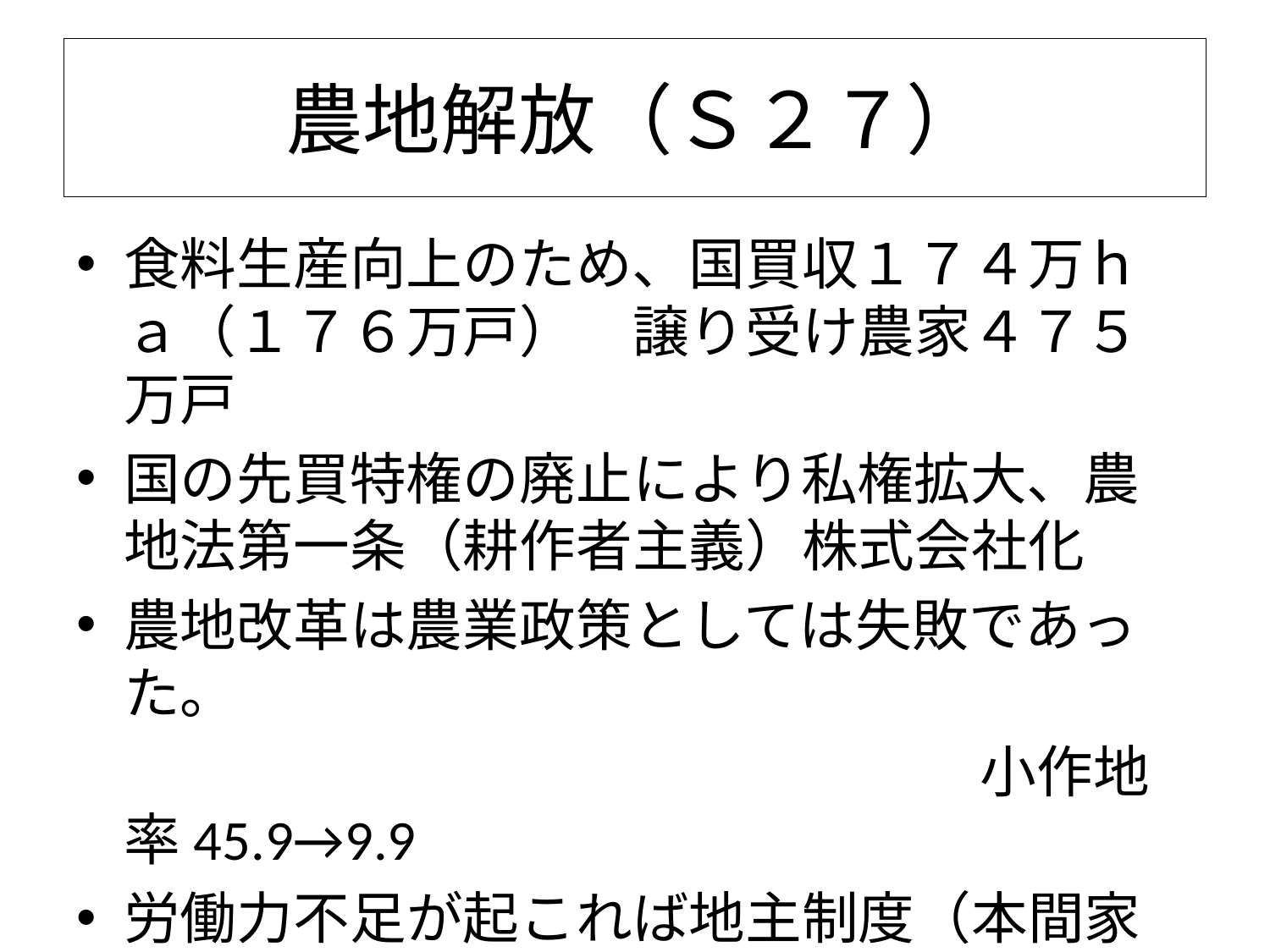

# 農地解放（Ｓ２７）
食料生産向上のため、国買収１７４万ｈａ（１７６万戸）　譲り受け農家４７５万戸
国の先買特権の廃止により私権拡大、農地法第一条（耕作者主義）株式会社化
農地改革は農業政策としては失敗であった。
　　　　　　　　　　　　　　　　小作地率45.9→9.9
労働力不足が起これば地主制度（本間家1700ha）は改善される。戦前でも自作農地、小作農地の収益率は同じ